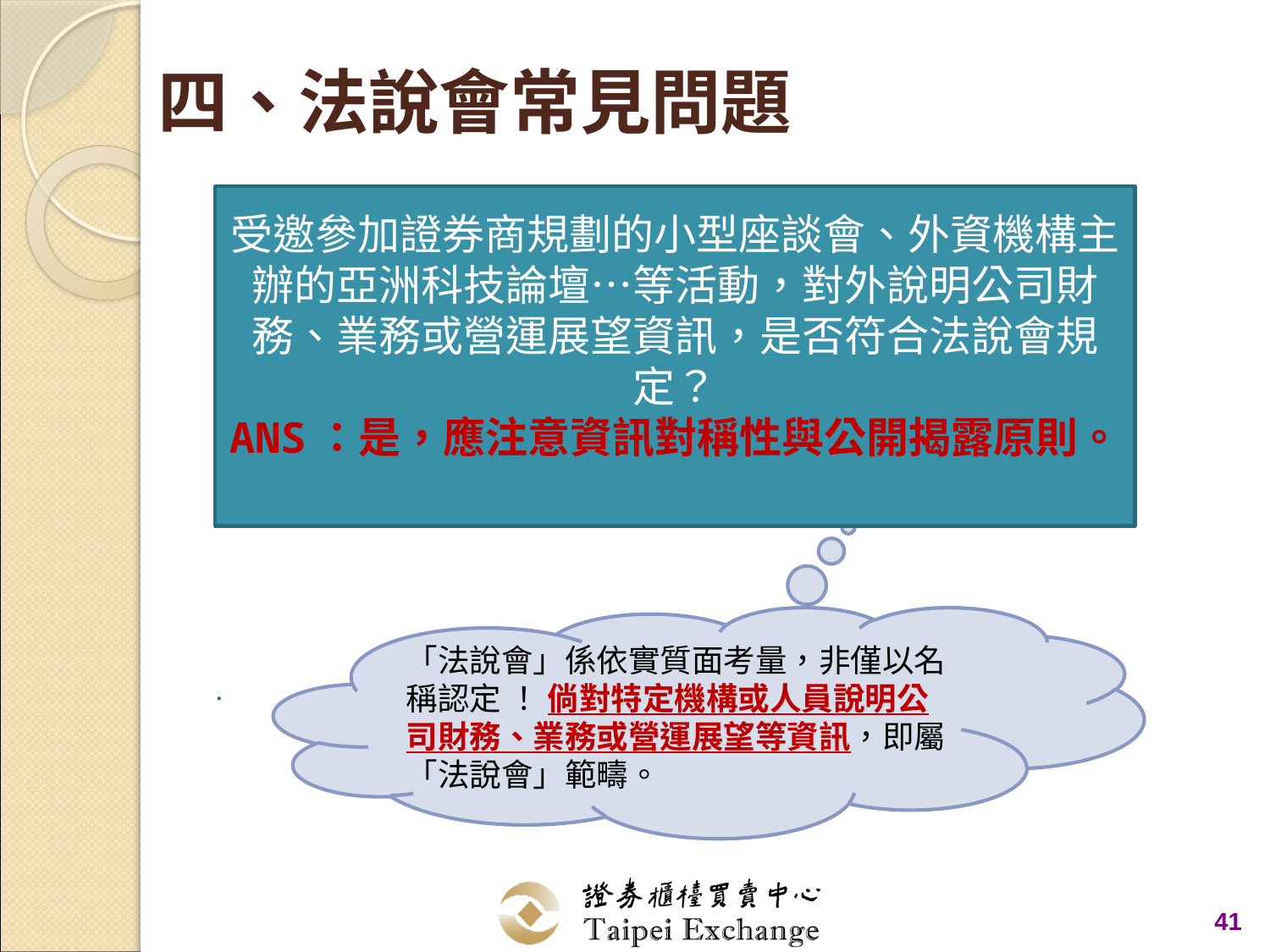

# 四、法說會常見問題

受邀參加證券商規劃的小型座談會、外資機構主辦的亞洲科技論壇…等活動，對外說明公司財務、業務或營運展望資訊，是否符合法說會規定？
ANS：是，應注意資訊對稱性與公開揭露原則。

「法說會」係依實質面考量，非僅以名稱認定 ！ 倘對特定機構或人員說明公司財務、業務或營運展望等資訊，即屬「法說會」範疇。

41